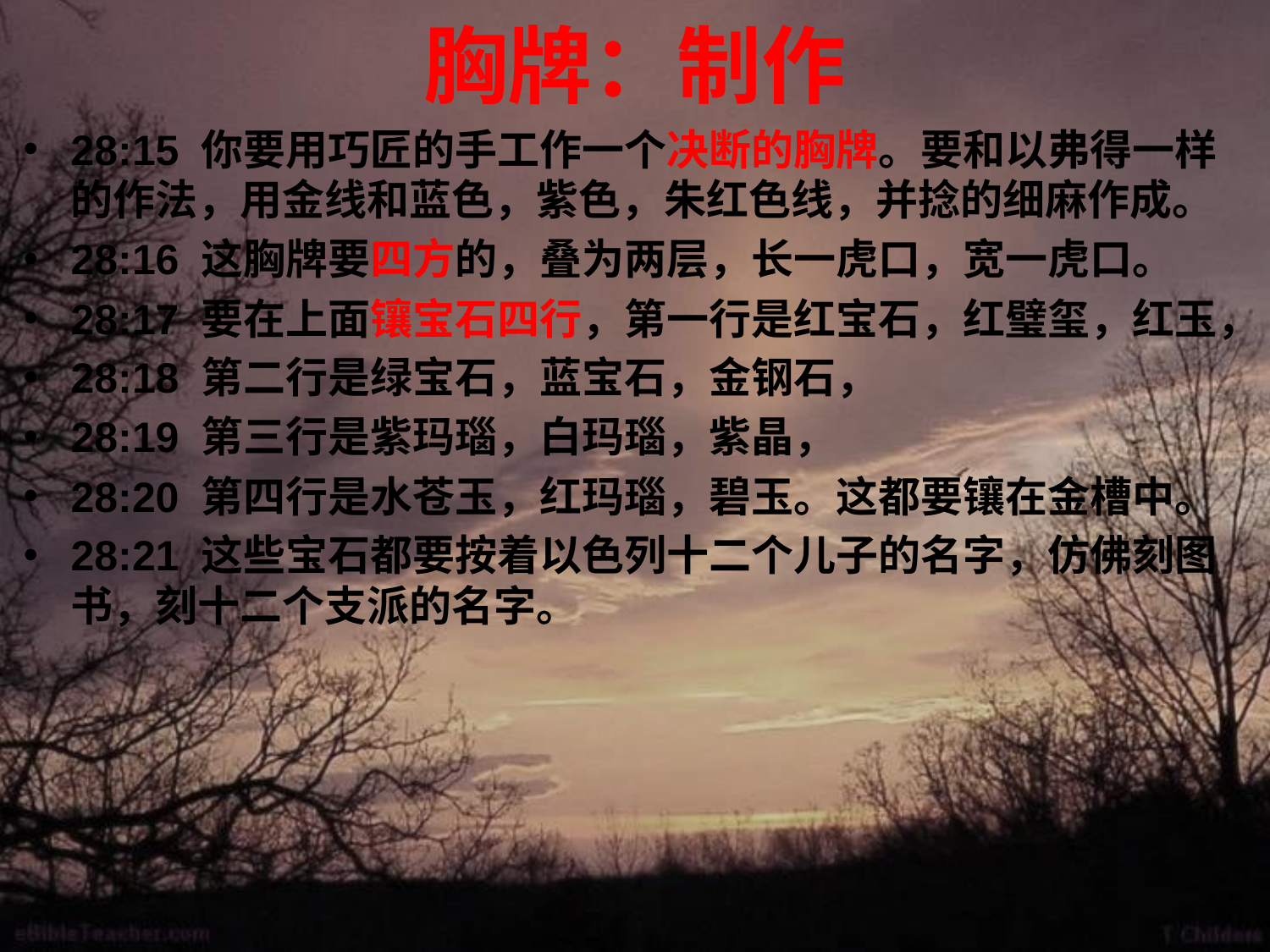

# 胸牌：制作
28:15 你要用巧匠的手工作一个决断的胸牌。要和以弗得一样的作法，用金线和蓝色，紫色，朱红色线，并捻的细麻作成。
28:16 这胸牌要四方的，叠为两层，长一虎口，宽一虎口。
28:17 要在上面镶宝石四行，第一行是红宝石，红璧玺，红玉，
28:18 第二行是绿宝石，蓝宝石，金钢石，
28:19 第三行是紫玛瑙，白玛瑙，紫晶，
28:20 第四行是水苍玉，红玛瑙，碧玉。这都要镶在金槽中。
28:21 这些宝石都要按着以色列十二个儿子的名字，仿佛刻图书，刻十二个支派的名字。